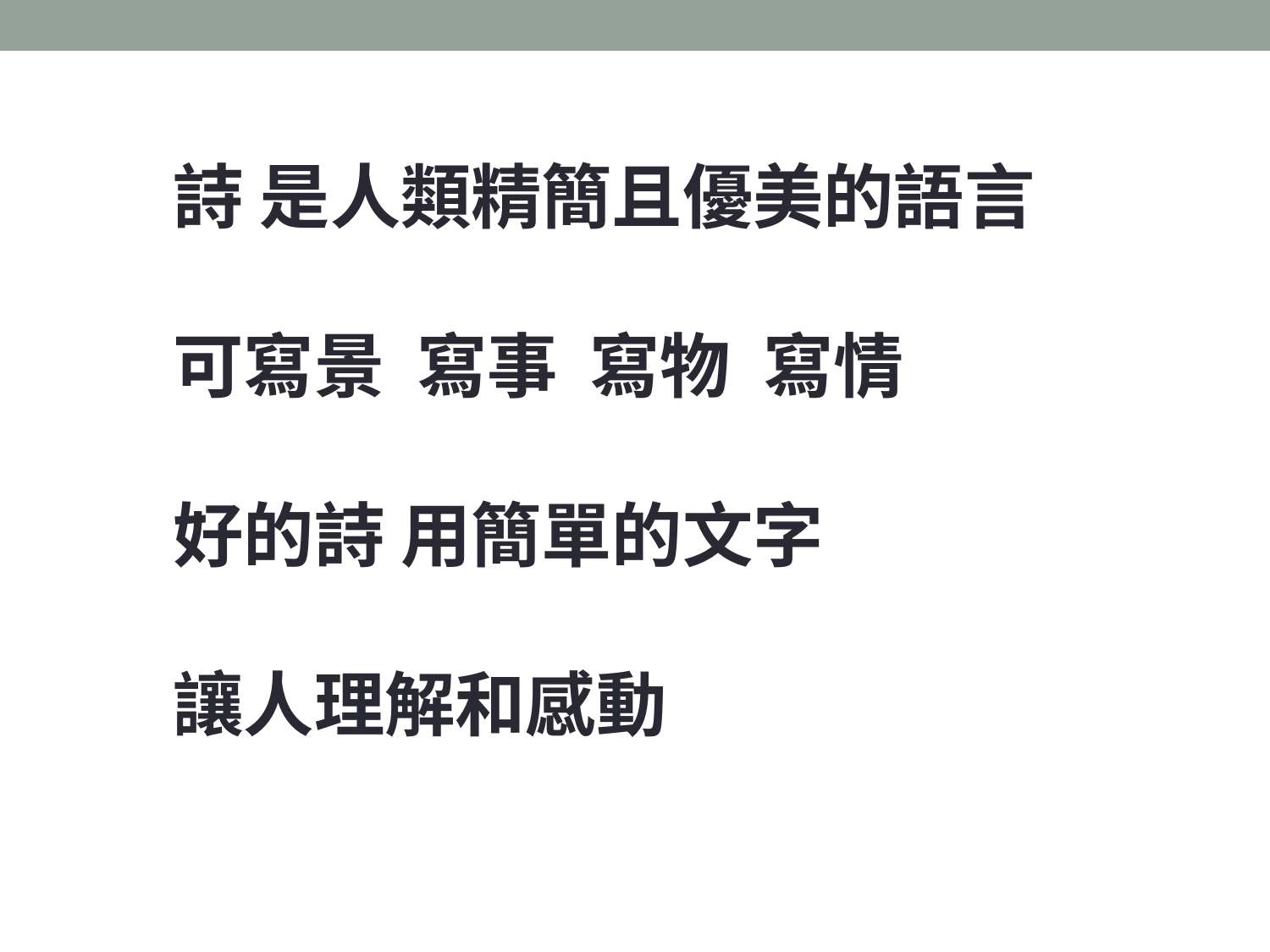

詩 是人類精簡且優美的語言

可寫景  寫事  寫物  寫情

好的詩 用簡單的文字

讓人理解和感動